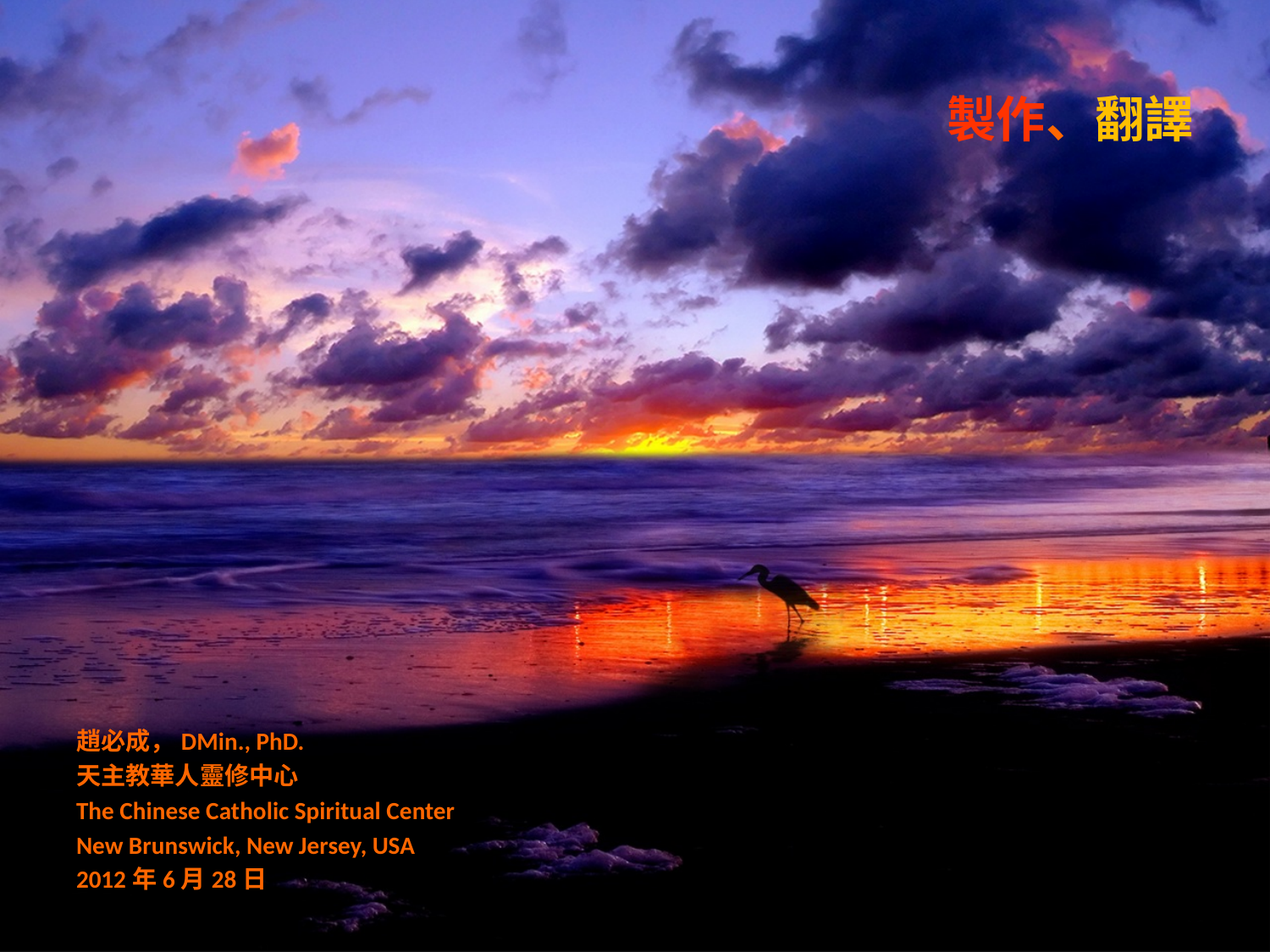

# 製作、翻譯
趙必成，DMin., PhD.
天主教華人靈修中心
The Chinese Catholic Spiritual Center
New Brunswick, New Jersey, USA
2012年6月28日